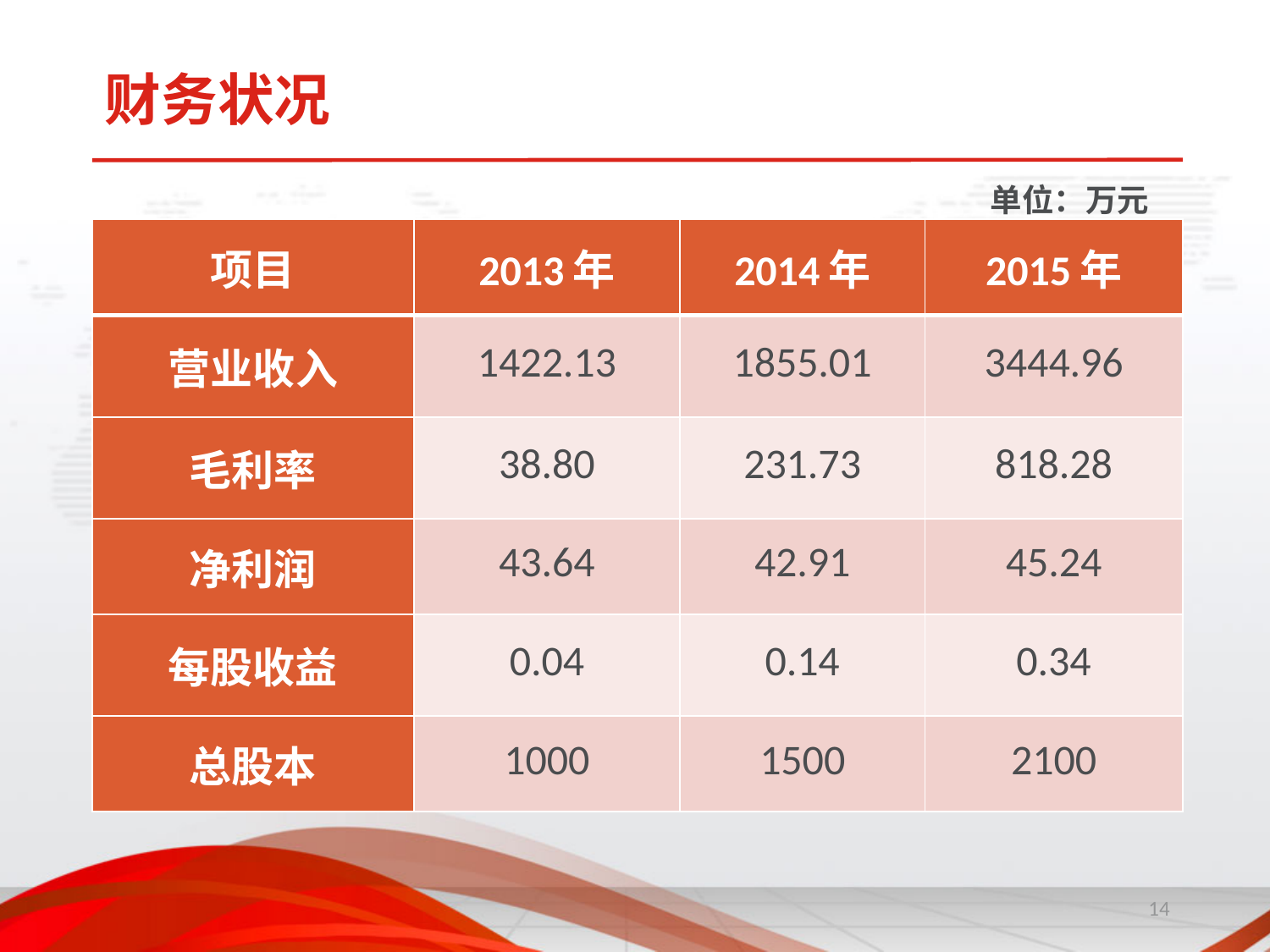

财务状况
单位：万元
| 项目 | 2013年 | 2014年 | 2015年 |
| --- | --- | --- | --- |
| 营业收入 | 1422.13 | 1855.01 | 3444.96 |
| 毛利率 | 38.80 | 231.73 | 818.28 |
| 净利润 | 43.64 | 42.91 | 45.24 |
| 每股收益 | 0.04 | 0.14 | 0.34 |
| 总股本 | 1000 | 1500 | 2100 |
14